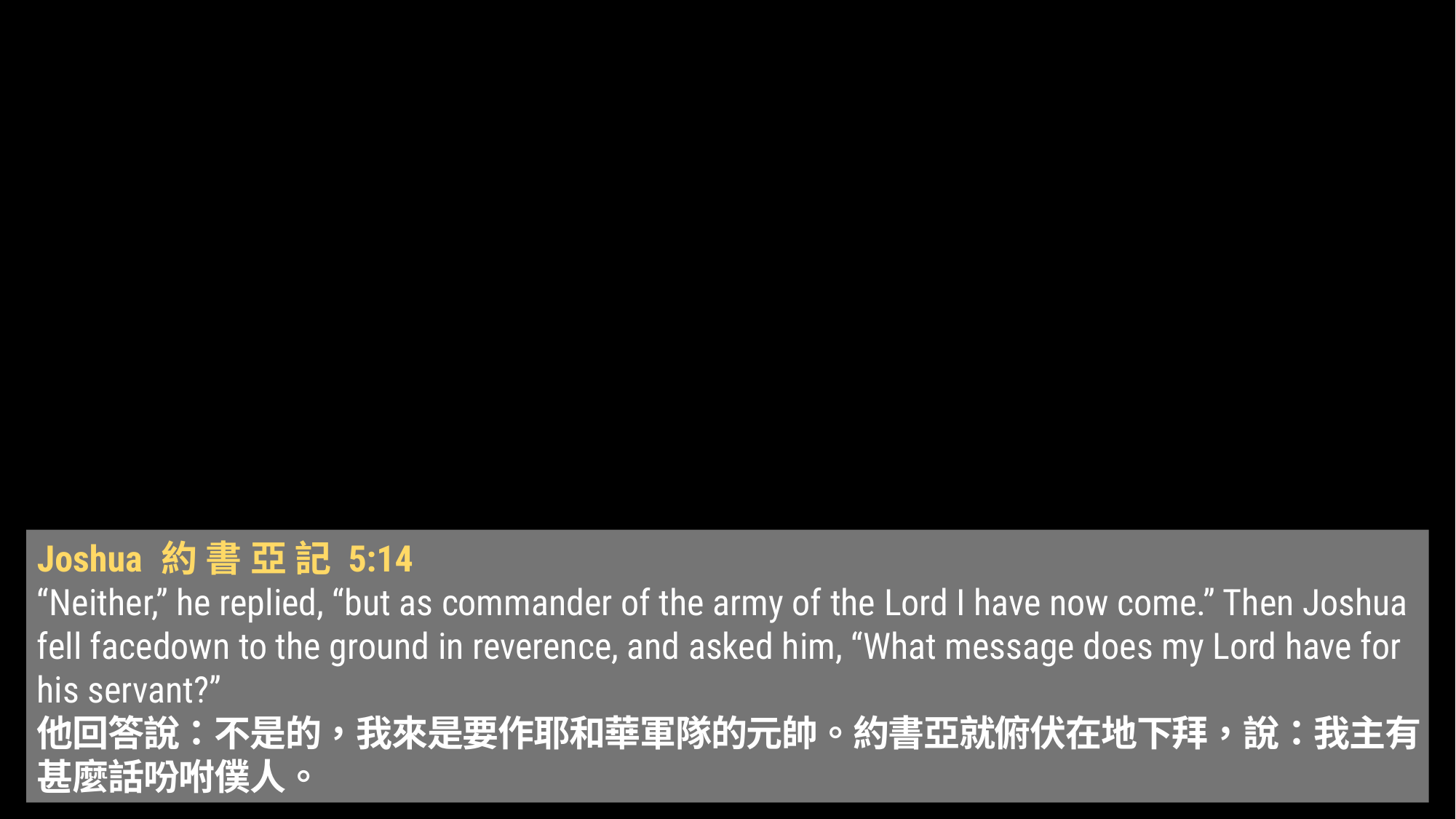

Joshua 約 書 亞 記 5:14
“Neither,” he replied, “but as commander of the army of the Lord I have now come.” Then Joshua fell facedown to the ground in reverence, and asked him, “What message does my Lord have for his servant?”
他 回 答 說 ： 不 是 的 ， 我 來 是 要 作 耶 和 華 軍 隊 的 元 帥 。 約 書 亞 就 俯 伏 在 地 下 拜 ， 說 ： 我 主 有 甚 麼 話 吩 咐 僕 人 。